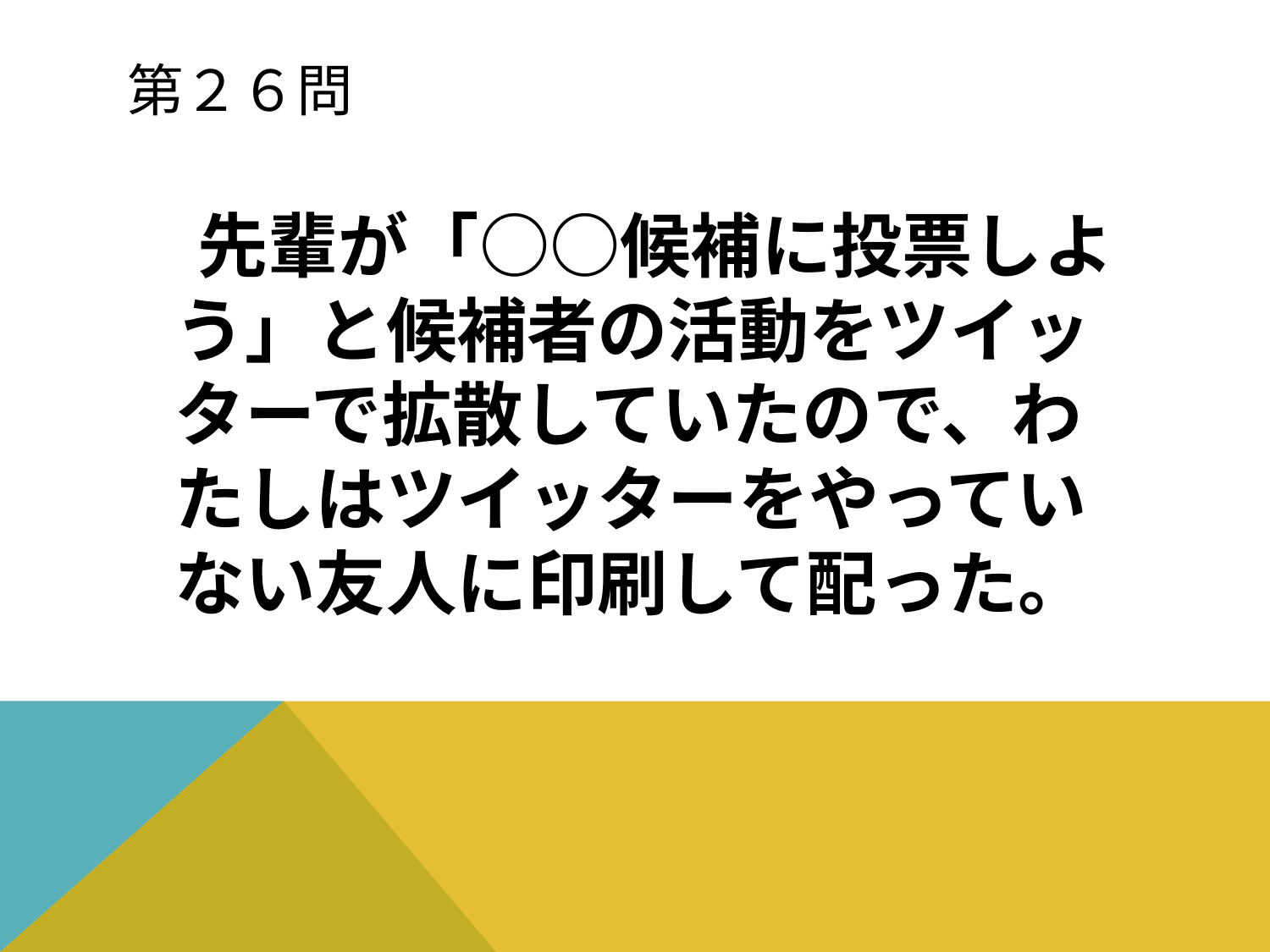

# 第２６問
　先輩が「○○候補に投票しよう」と候補者の活動をツイッターで拡散していたので、わたしはツイッターをやっていない友人に印刷して配った。